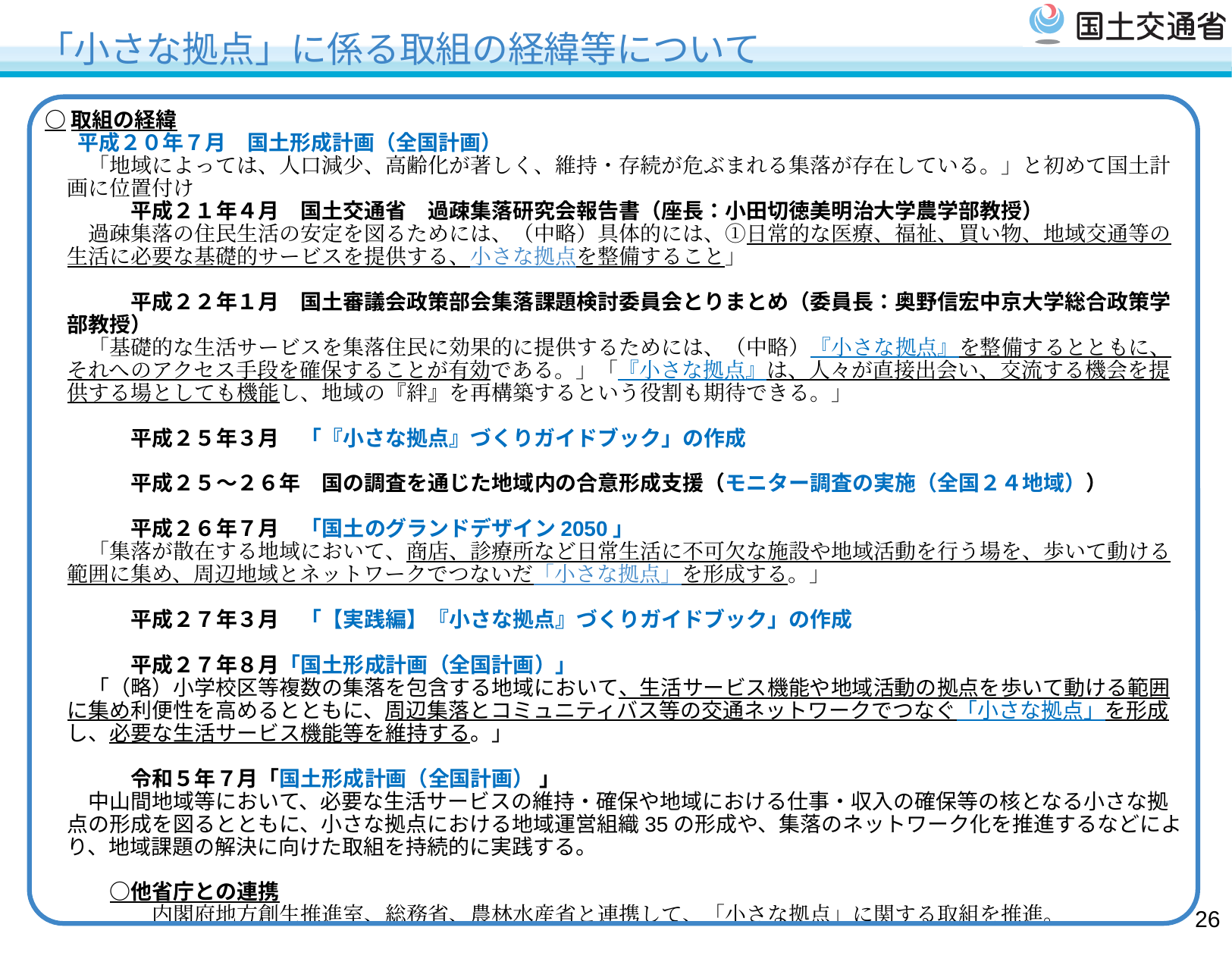

「小さな拠点」に係る取組の経緯等について

  ○取組の経緯
　　平成２０年７月　国土形成計画（全国計画）
「地域によっては、人口減少、高齢化が著しく、維持・存続が危ぶまれる集落が存在している。」と初めて国土計画に位置付け
　　平成２１年４月　国土交通省　過疎集落研究会報告書（座長：小田切徳美明治大学農学部教授）
過疎集落の住民生活の安定を図るためには、（中略）具体的には、①日常的な医療、福祉、買い物、地域交通等の生活に必要な基礎的サービスを提供する、小さな拠点を整備すること」

　　平成２２年１月　国土審議会政策部会集落課題検討委員会とりまとめ（委員長：奥野信宏中京大学総合政策学部教授）
「基礎的な生活サービスを集落住民に効果的に提供するためには、（中略）『小さな拠点』を整備するとともに、それへのアクセス手段を確保することが有効である。」「『小さな拠点』は、人々が直接出会い、交流する機会を提供する場としても機能し、地域の『絆』を再構築するという役割も期待できる。」

　　平成２５年３月　「『小さな拠点』づくりガイドブック」の作成

　　平成２５～２６年　国の調査を通じた地域内の合意形成支援（モニター調査の実施（全国２４地域））

　　平成２６年７月　「国土のグランドデザイン2050」
「集落が散在する地域において、商店、診療所など日常生活に不可欠な施設や地域活動を行う場を、歩いて動ける範囲に集め、周辺地域とネットワークでつないだ「小さな拠点」を形成する。」

　　平成２７年３月　「【実践編】『小さな拠点』づくりガイドブック」の作成

　　平成２７年８月「国土形成計画（全国計画）」
「（略）小学校区等複数の集落を包含する地域において、生活サービス機能や地域活動の拠点を歩いて動ける範囲に集め利便性を高めるとともに、周辺集落とコミュニティバス等の交通ネットワークでつなぐ「小さな拠点」を形成し、必要な生活サービス機能等を維持する。」

　　令和５年７月「国土形成計画（全国計画） 」
中山間地域等において、必要な生活サービスの維持・確保や地域における仕事・収入の確保等の核となる小さな拠点の形成を図るとともに、小さな拠点における地域運営組織35の形成や、集落のネットワーク化を推進するなどにより、地域課題の解決に向けた取組を持続的に実践する。

　○他省庁との連携
　　　内閣府地方創生推進室、総務省、農林水産省と連携して、「小さな拠点」に関する取組を推進。

26